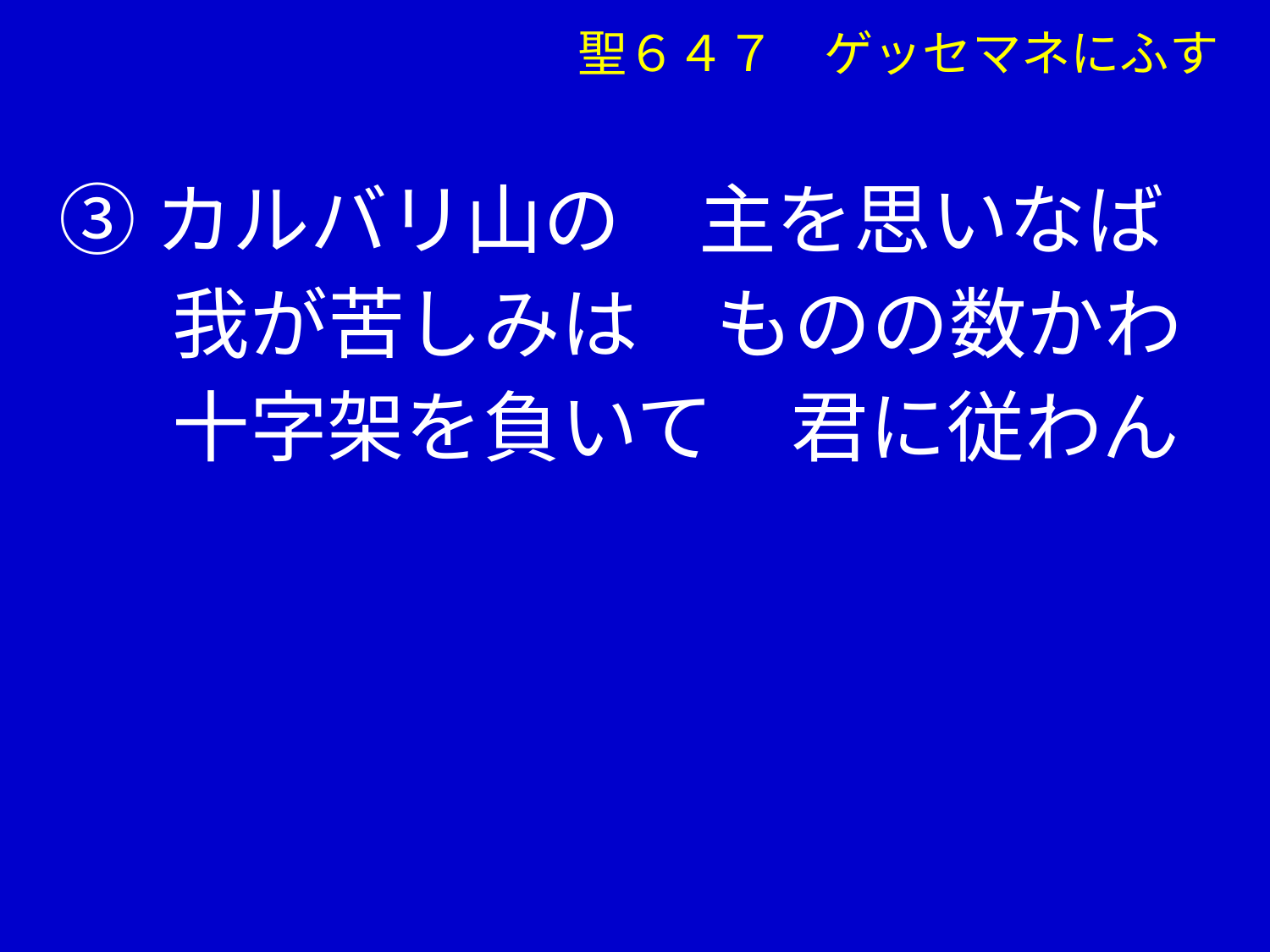

聖６４７　ゲッセマネにふす
③カルバリ山の　主を思いなば
 　我が苦しみは　ものの数かわ
 　十字架を負いて　君に従わん